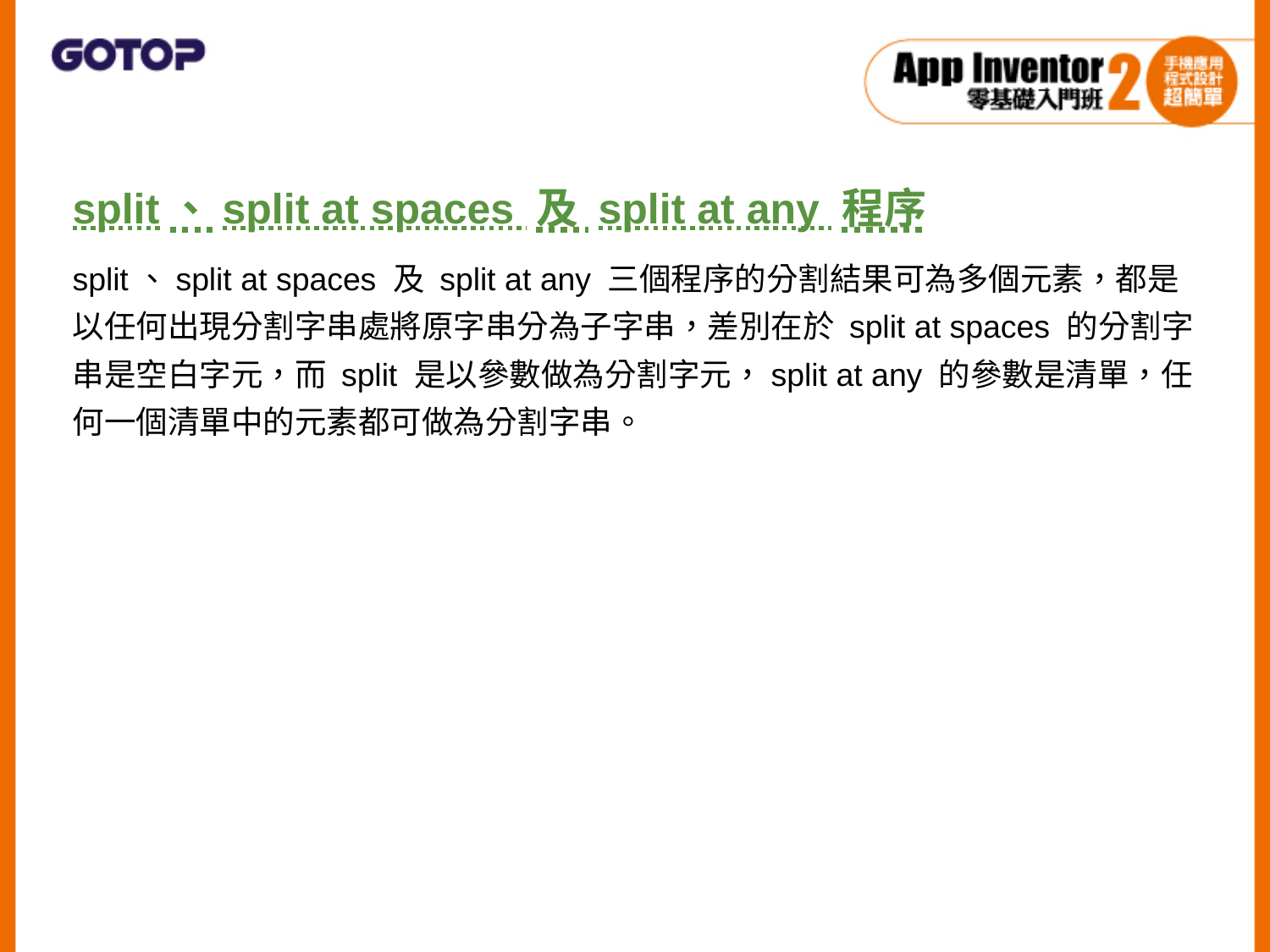

split、split at spaces 及 split at any 程序
split、split at spaces 及 split at any 三個程序的分割結果可為多個元素，都是以任何出現分割字串處將原字串分為子字串，差別在於 split at spaces 的分割字串是空白字元，而 split 是以參數做為分割字元，split at any 的參數是清單，任何一個清單中的元素都可做為分割字串。